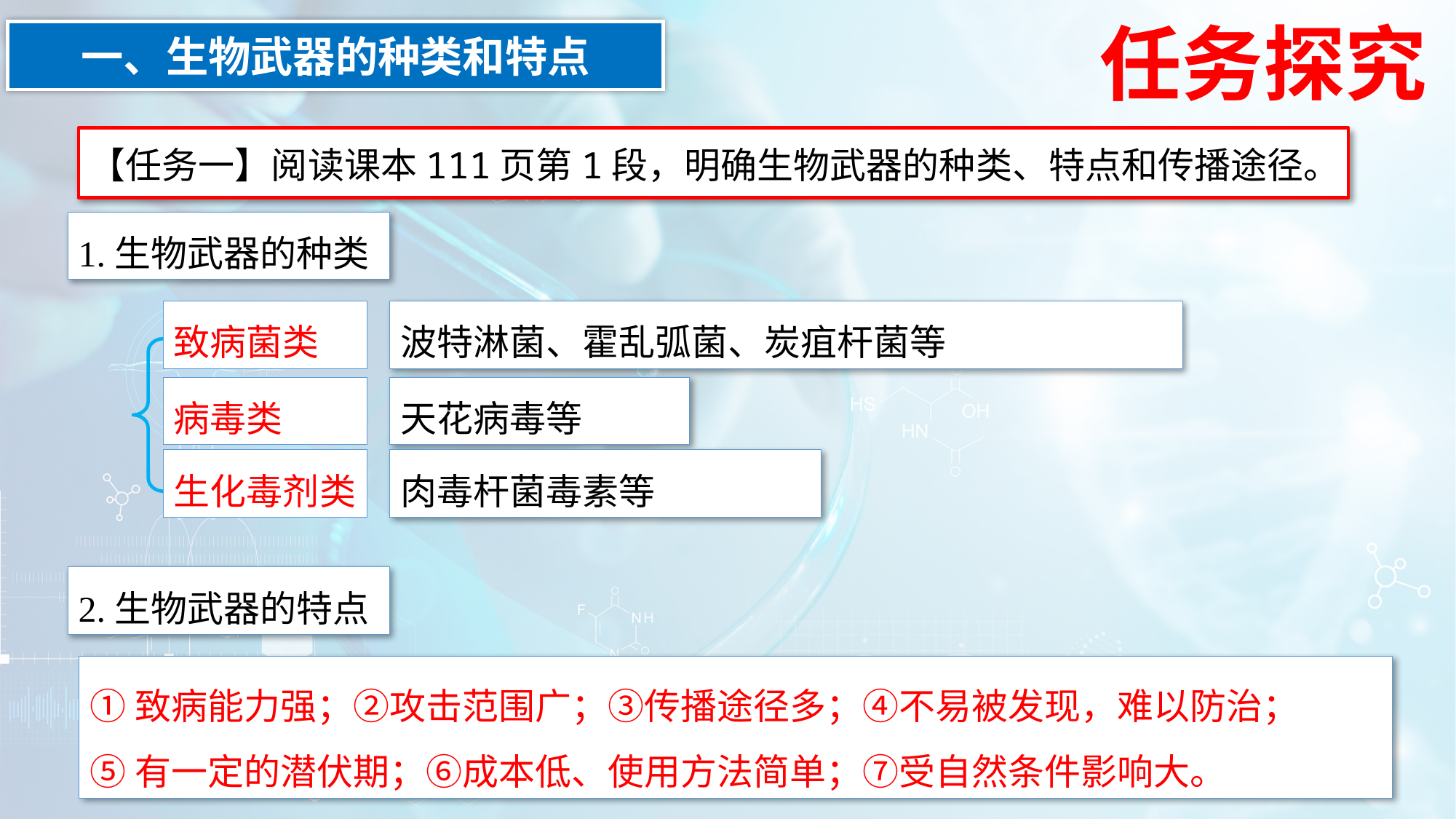

任务探究
一、生物武器的种类和特点
【任务一】阅读课本111页第1段，明确生物武器的种类、特点和传播途径。
1.生物武器的种类
波特淋菌、霍乱弧菌、炭疽杆菌等
致病菌类

天花病毒等
病毒类
生化毒剂类
肉毒杆菌毒素等
2.生物武器的特点
①致病能力强；②攻击范围广；③传播途径多；④不易被发现，难以防治；
⑤有一定的潜伏期；⑥成本低、使用方法简单；⑦受自然条件影响大。